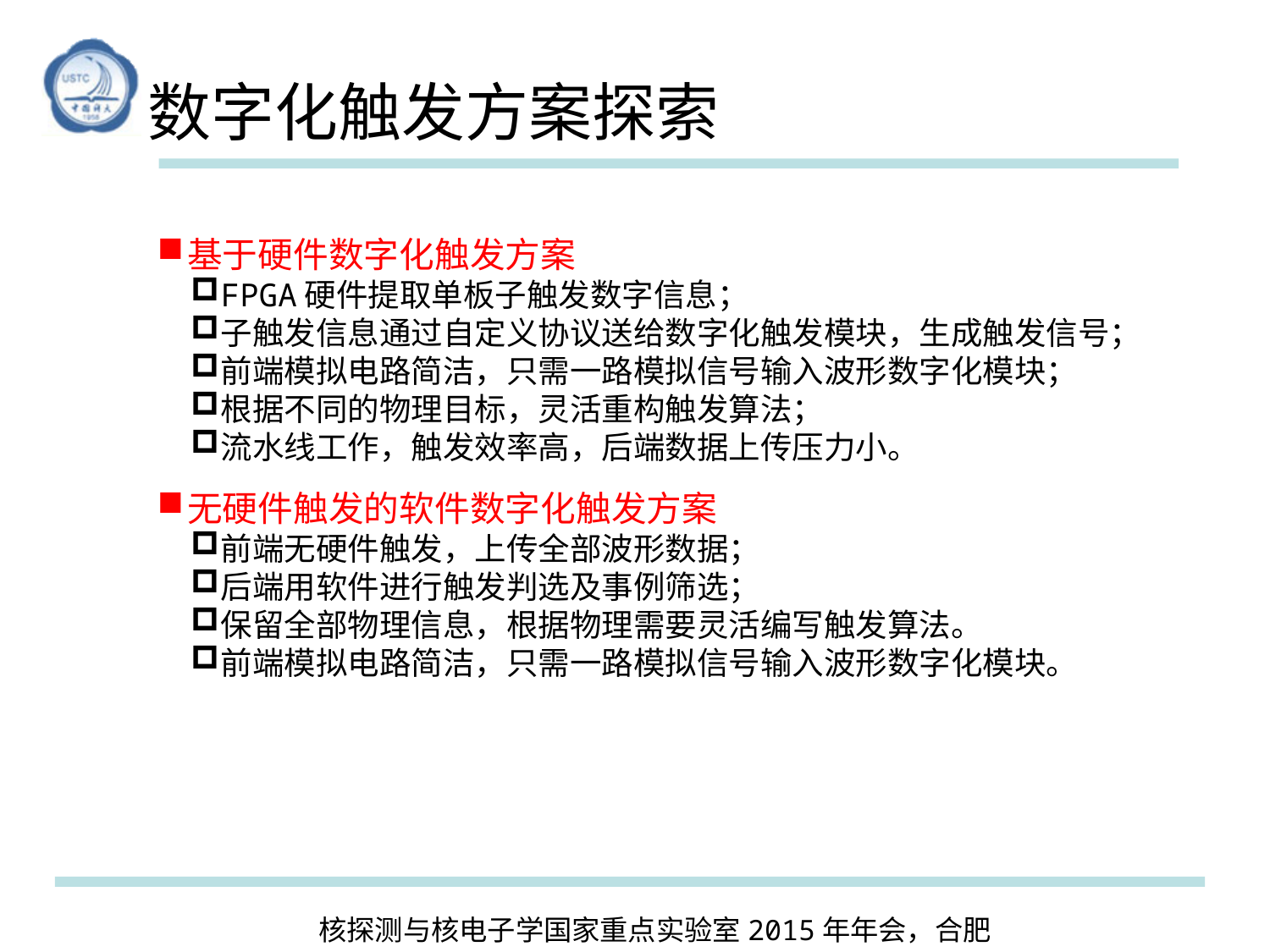

# 数字化触发方案探索
基于硬件数字化触发方案
FPGA硬件提取单板子触发数字信息；
子触发信息通过自定义协议送给数字化触发模块，生成触发信号；
前端模拟电路简洁，只需一路模拟信号输入波形数字化模块；
根据不同的物理目标，灵活重构触发算法；
流水线工作，触发效率高，后端数据上传压力小。
无硬件触发的软件数字化触发方案
前端无硬件触发，上传全部波形数据；
后端用软件进行触发判选及事例筛选；
保留全部物理信息，根据物理需要灵活编写触发算法。
前端模拟电路简洁，只需一路模拟信号输入波形数字化模块。